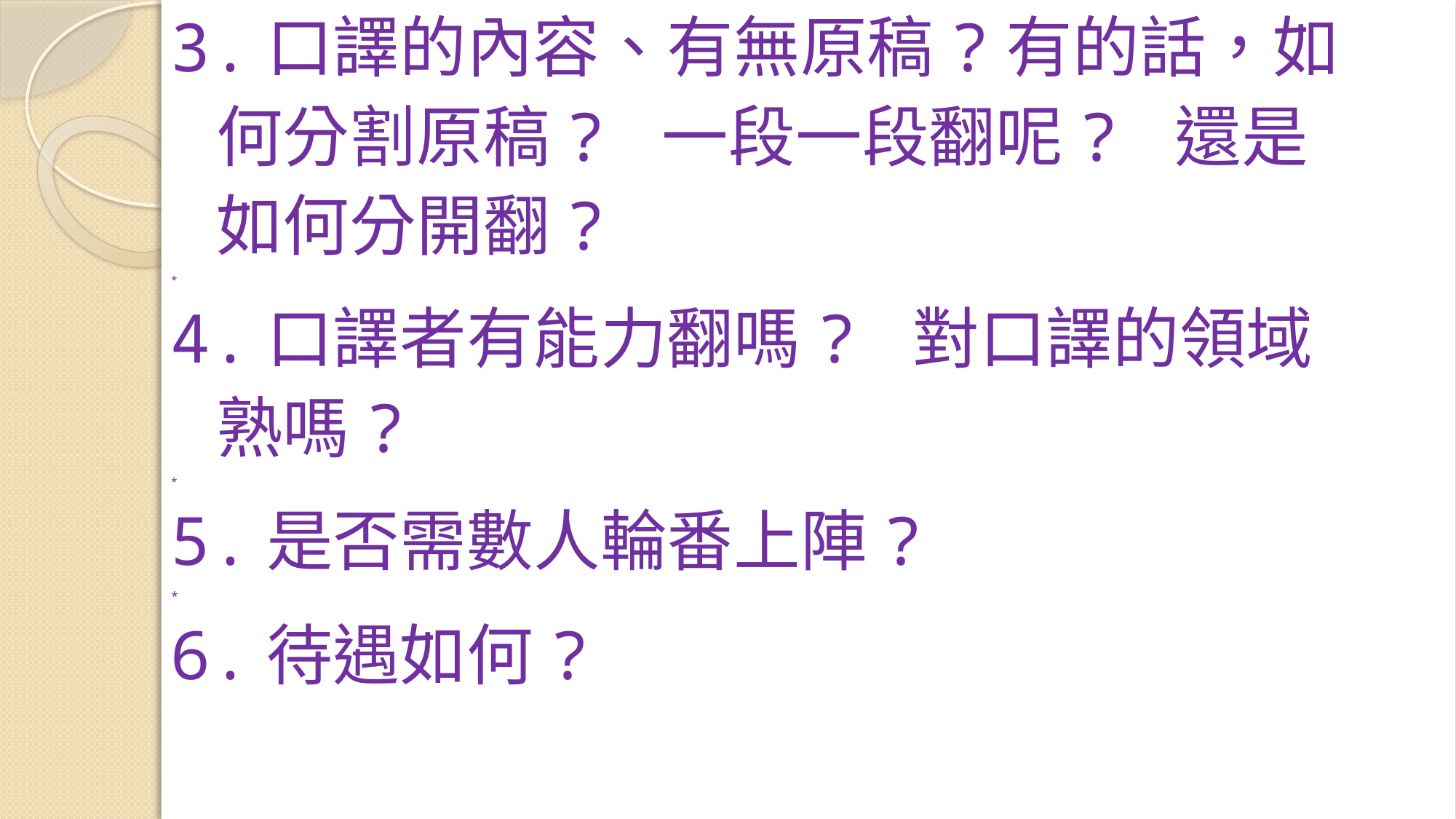

3.口譯的內容、有無原稿?有的話，如
  何分割原稿? 一段一段翻呢? 還是
  如何分開翻?
*
4.口譯者有能力翻嗎? 對口譯的領域
  熟嗎?
*
5.是否需數人輪番上陣?
*
6.待遇如何?